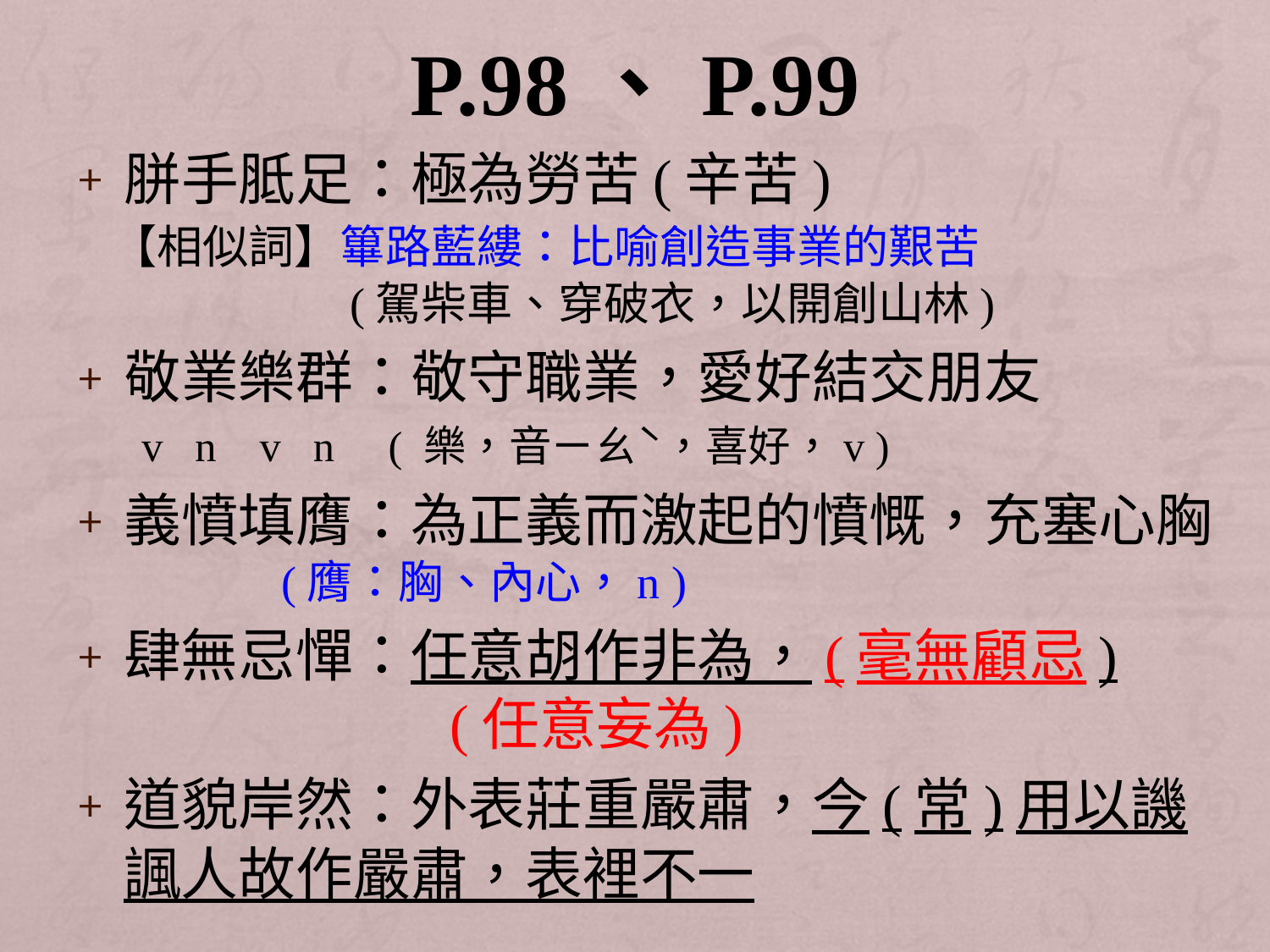

# P.98、P.99
胼手胝足：極為勞苦(辛苦)
  【相似詞】篳路藍縷：比喻創造事業的艱苦
                        (駕柴車、穿破衣，以開創山林)
敬業樂群：敬守職業，愛好結交朋友
     v   n    v   n     ( 樂，音ㄧㄠˋ，喜好，v )
義憤填膺：為正義而激起的憤慨，充塞心胸
                  (膺：胸、內心，n )
肆無忌憚：任意胡作非為，(毫無顧忌)
                          (任意妄為)
道貌岸然：外表莊重嚴肅，今(常)用以譏諷人故作嚴肅，表裡不一